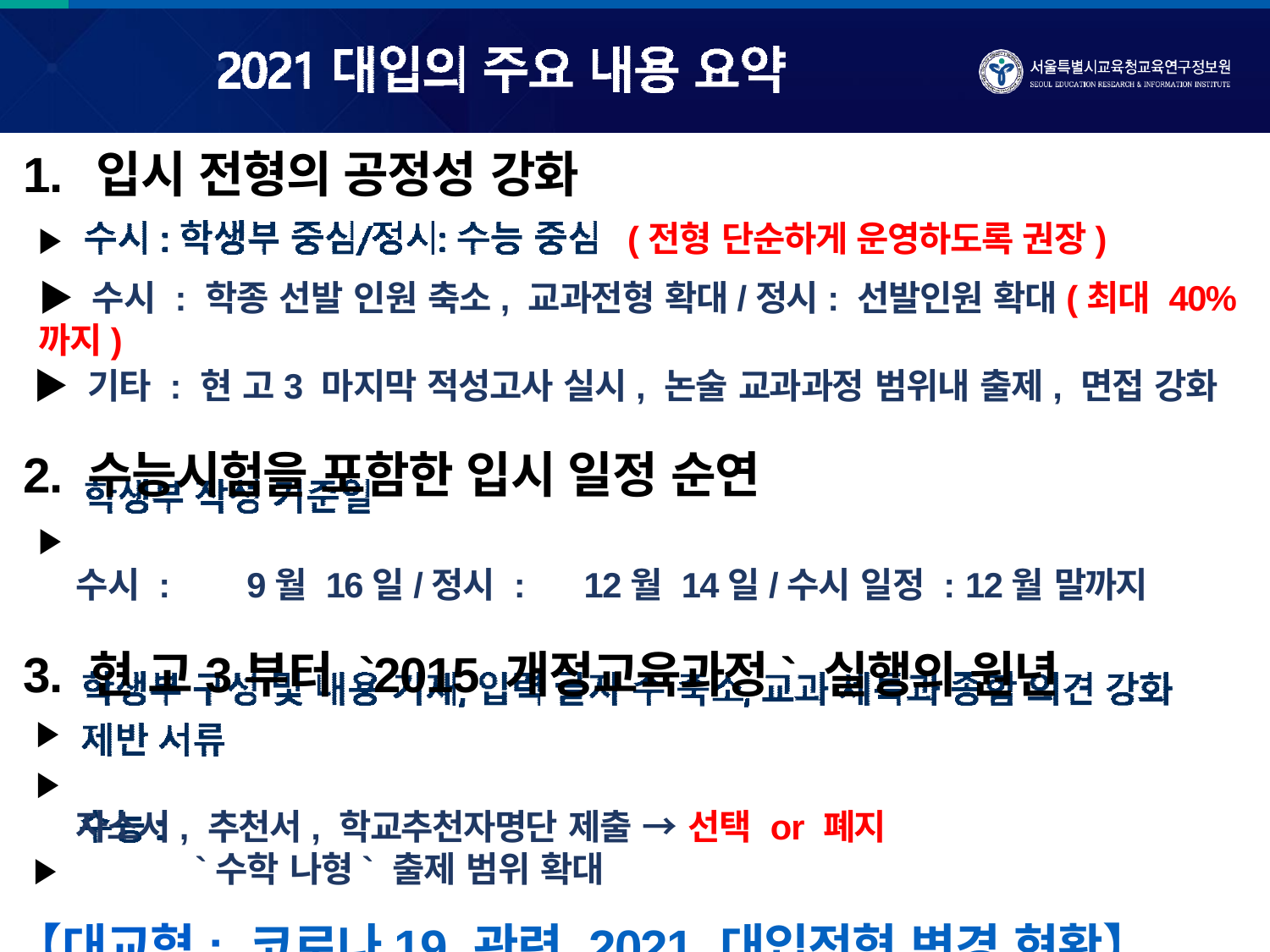

# 1.	입시 전형의 공정성 강화
▶	(전형 단순하게 운영하도록 권장)
▶ 수시 : 학종 선발 인원 축소, 교과전형 확대/정시: 선발인원 확대(최대 40%까지)
▶ 기타 : 현 고3 마지막 적성고사 실시, 논술 교과과정 범위내 출제, 면접 강화
2. 수능시험을 포함한 입시 일정 순연
▶
수시 :	9월 16일/정시 :	12월 14일/수시 일정 : 12월 말까지
3. 현 고3부터 `2015 개정교육과정` 실행의 원년
▶
▶
자소서, 추천서, 학교추천자명단 제출 → 선택 or 폐지
▶	`수학 나형` 출제 범위 확대
【대교협: 코로나19 관련 2021 대입전형 변경 현황】